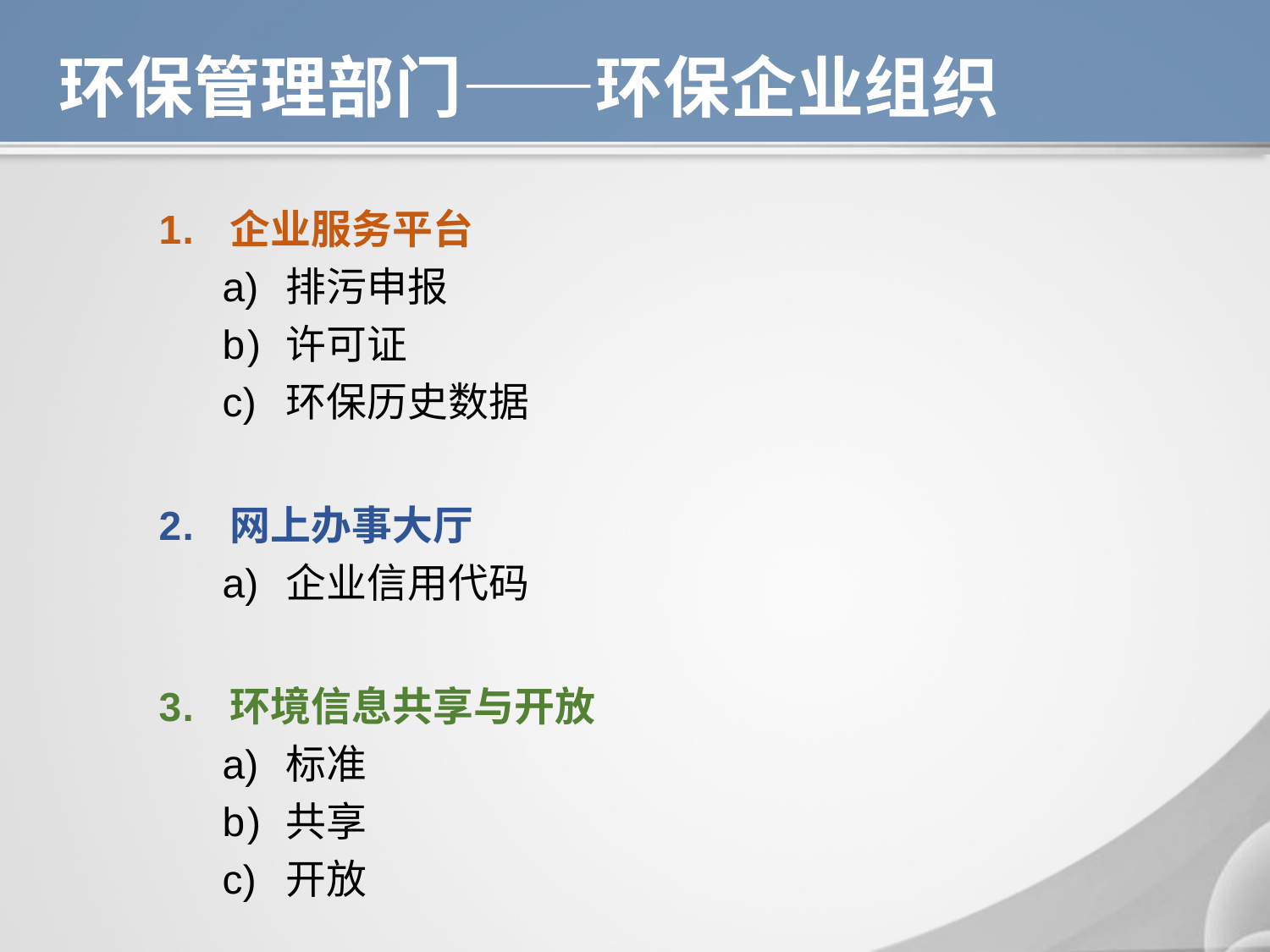

# 环保管理部门——环保企业组织
企业服务平台
排污申报
许可证
环保历史数据

网上办事大厅
企业信用代码

环境信息共享与开放
标准
共享
开放